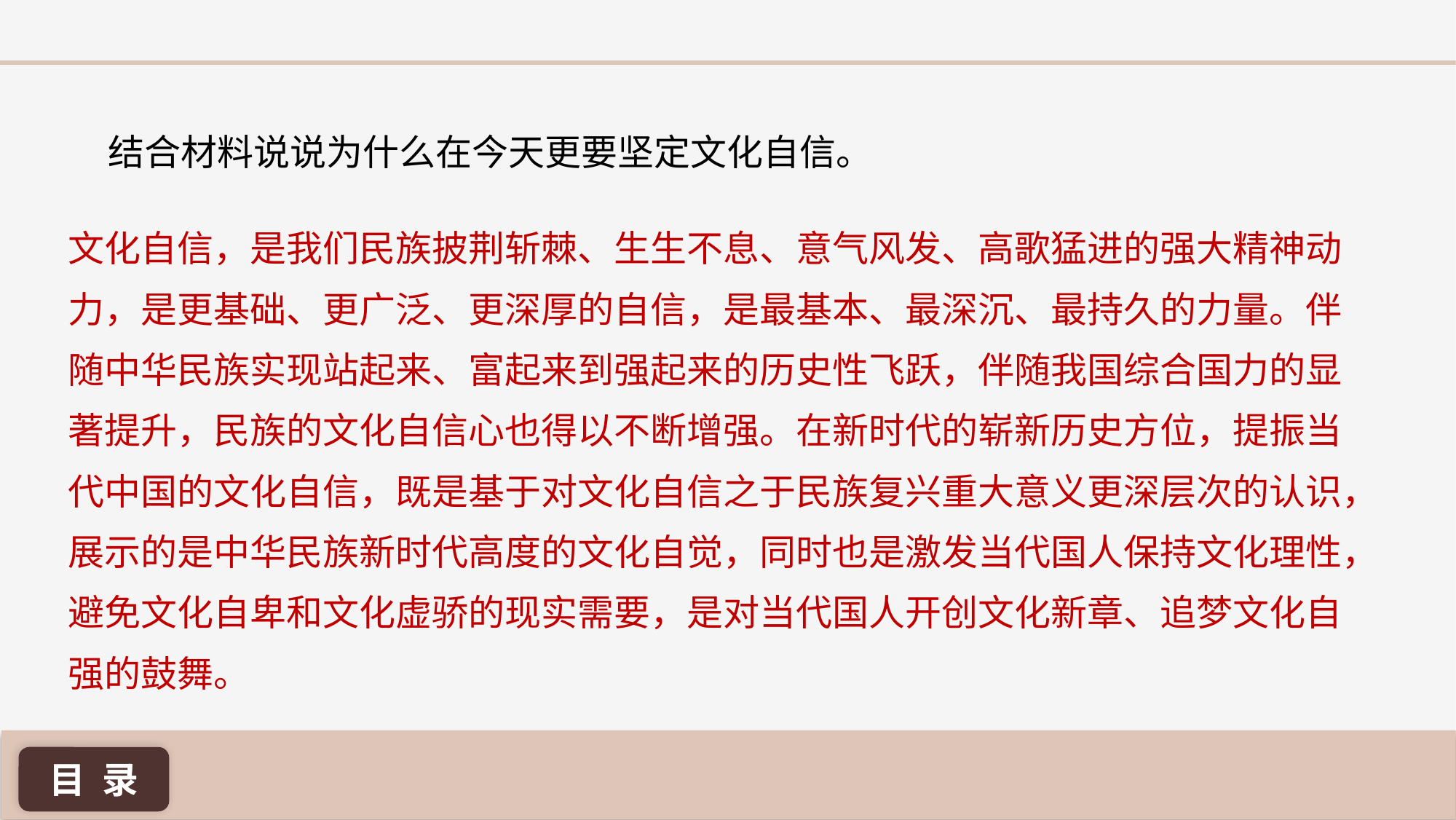

结合材料说说为什么在今天更要坚定文化自信。
文化自信，是我们民族披荆斩棘、生生不息、意气风发、高歌猛进的强大精神动力，是更基础、更广泛、更深厚的自信，是最基本、最深沉、最持久的力量。伴随中华民族实现站起来、富起来到强起来的历史性飞跃，伴随我国综合国力的显著提升，民族的文化自信心也得以不断增强。在新时代的崭新历史方位，提振当代中国的文化自信，既是基于对文化自信之于民族复兴重大意义更深层次的认识，展示的是中华民族新时代高度的文化自觉，同时也是激发当代国人保持文化理性，避免文化自卑和文化虚骄的现实需要，是对当代国人开创文化新章、追梦文化自强的鼓舞。